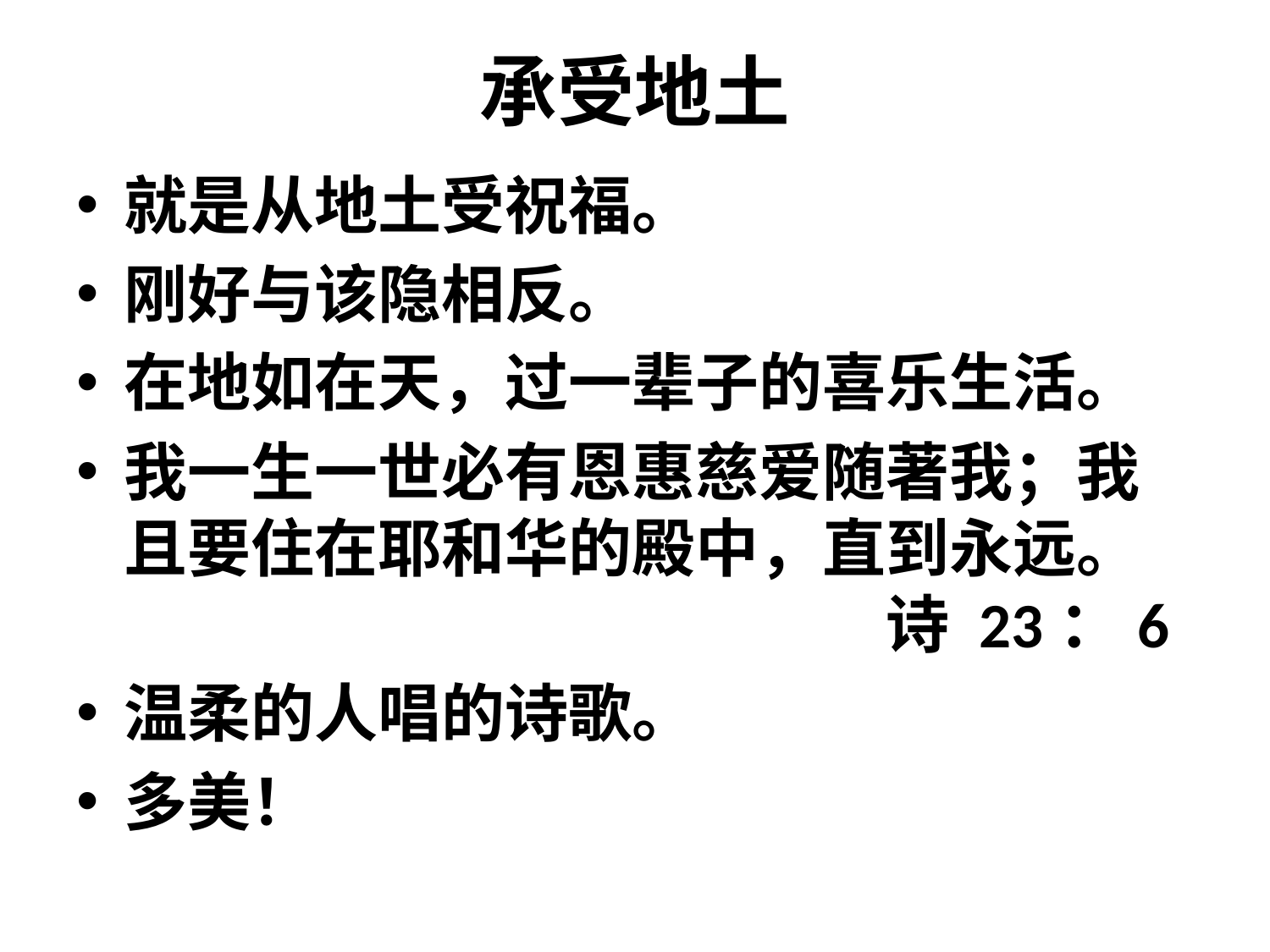

# 承受地土
就是从地土受祝福。
刚好与该隐相反。
在地如在天，过一辈子的喜乐生活。
我一生一世必有恩惠慈爱随著我；我且要住在耶和华的殿中，直到永远。						诗 23：6
温柔的人唱的诗歌。
多美！